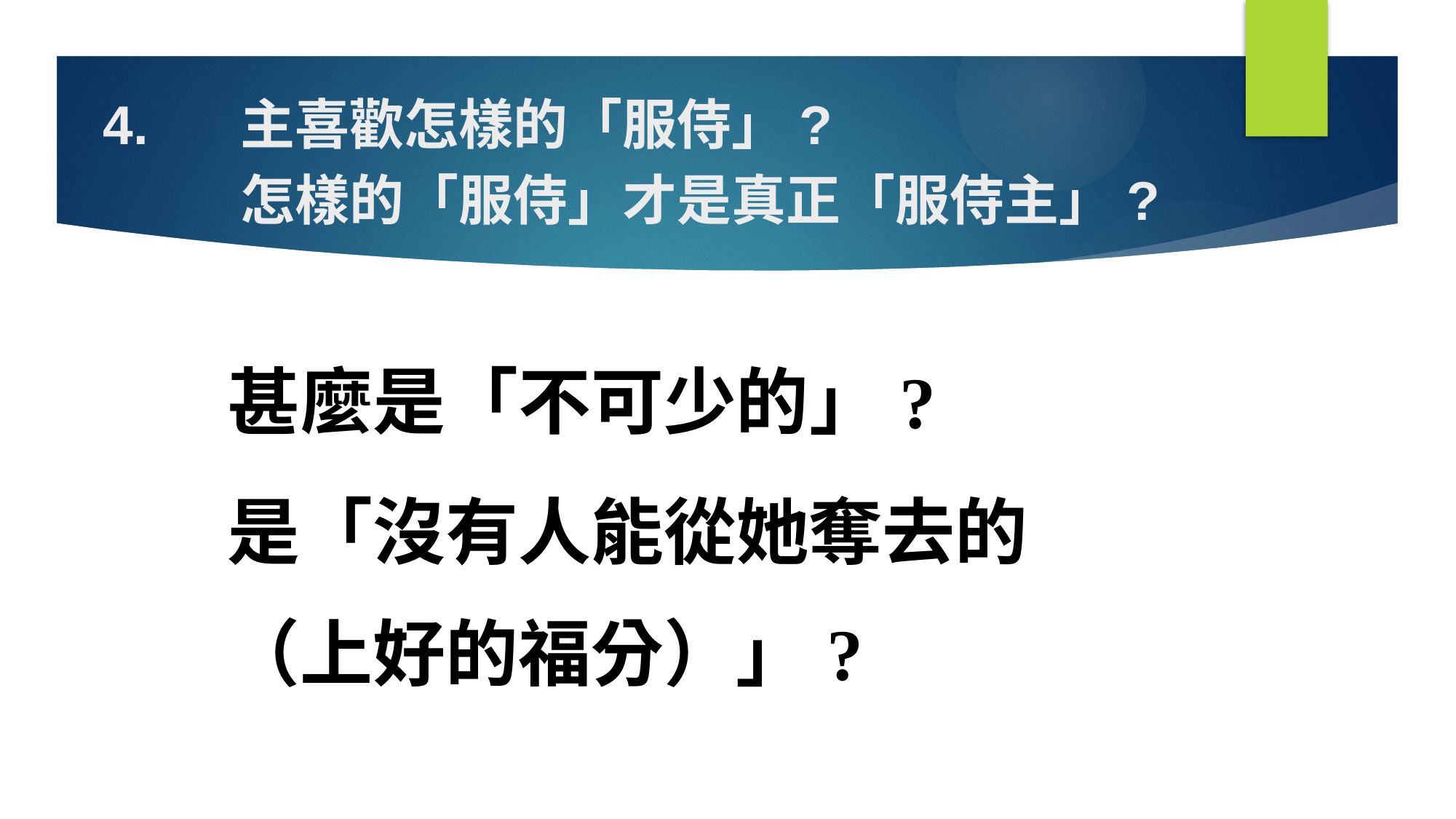

# 4.	 主喜歡怎樣的「服侍」? 怎樣的「服侍」才是真正「服侍主」?
甚麼是「不可少的」?
是「沒有人能從她奪去的（上好的福分）」?